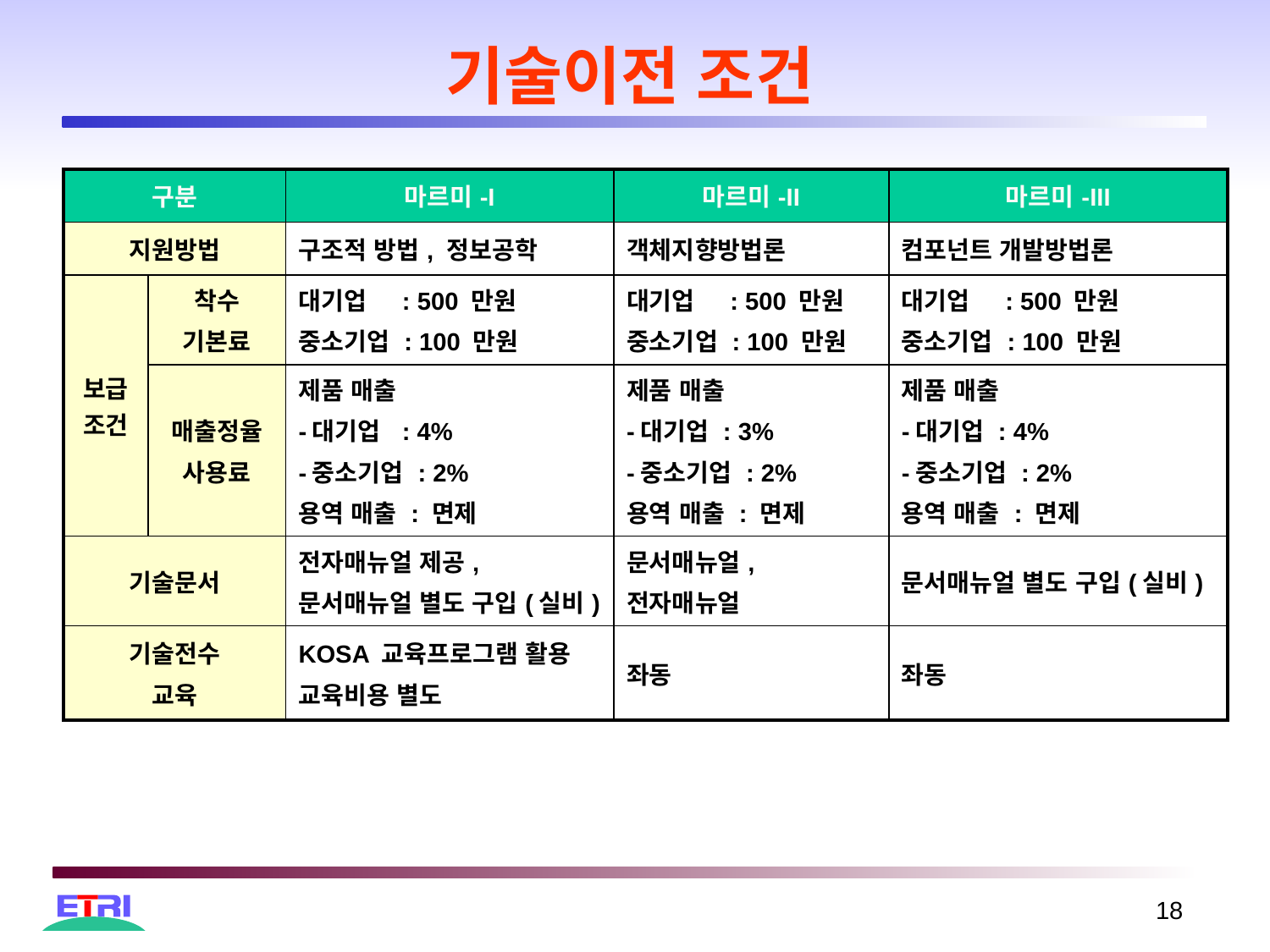

# 기술이전 조건
| 구분 |  | 마르미-I | 마르미-II | 마르미-III |
| --- | --- | --- | --- | --- |
| 지원방법 |  | 구조적 방법, 정보공학 | 객체지향방법론 | 컴포넌트 개발방법론 |
| 보급조건 | 착수 기본료 | 대기업 : 500 만원 중소기업 : 100 만원 | 대기업 : 500 만원 중소기업 : 100 만원 | 대기업 : 500 만원 중소기업 : 100 만원 |
|  | 매출정율 사용료 | 제품 매출 -대기업 : 4% -중소기업 : 2% 용역 매출 : 면제 | 제품 매출 -대기업 : 3% -중소기업 : 2% 용역 매출 : 면제 | 제품 매출 -대기업 : 4% -중소기업 : 2% 용역 매출 : 면제 |
| 기술문서 |  | 전자매뉴얼 제공, 문서매뉴얼 별도 구입(실비) | 문서매뉴얼, 전자매뉴얼 | 문서매뉴얼 별도 구입(실비) |
| 기술전수 교육 |  | KOSA 교육프로그램 활용 교육비용 별도 | 좌동 | 좌동 |

18